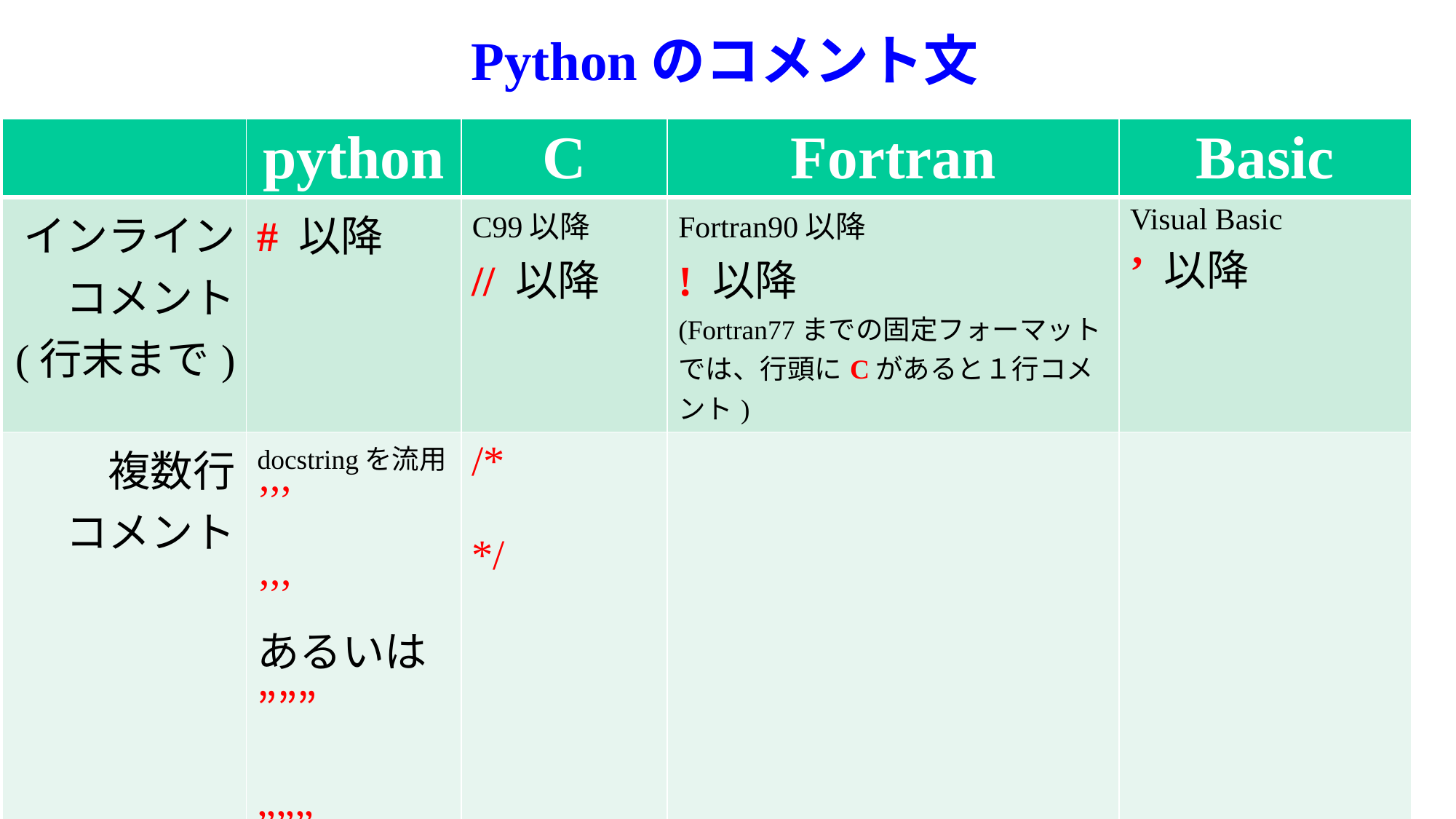

# Pythonのコメント文
|  | python | C | Fortran | Basic |
| --- | --- | --- | --- | --- |
| インライン コメント (行末まで) | # 以降 | C99以降 // 以降 | Fortran90以降 ! 以降 (Fortran77までの固定フォーマットでは、行頭にCがあると１行コメント) | Visual Basic ’ 以降 |
| 複数行 コメント | docstringを流用 ’’’ ’’’ あるいは ””” ””” | /\* \*/ |  |  |